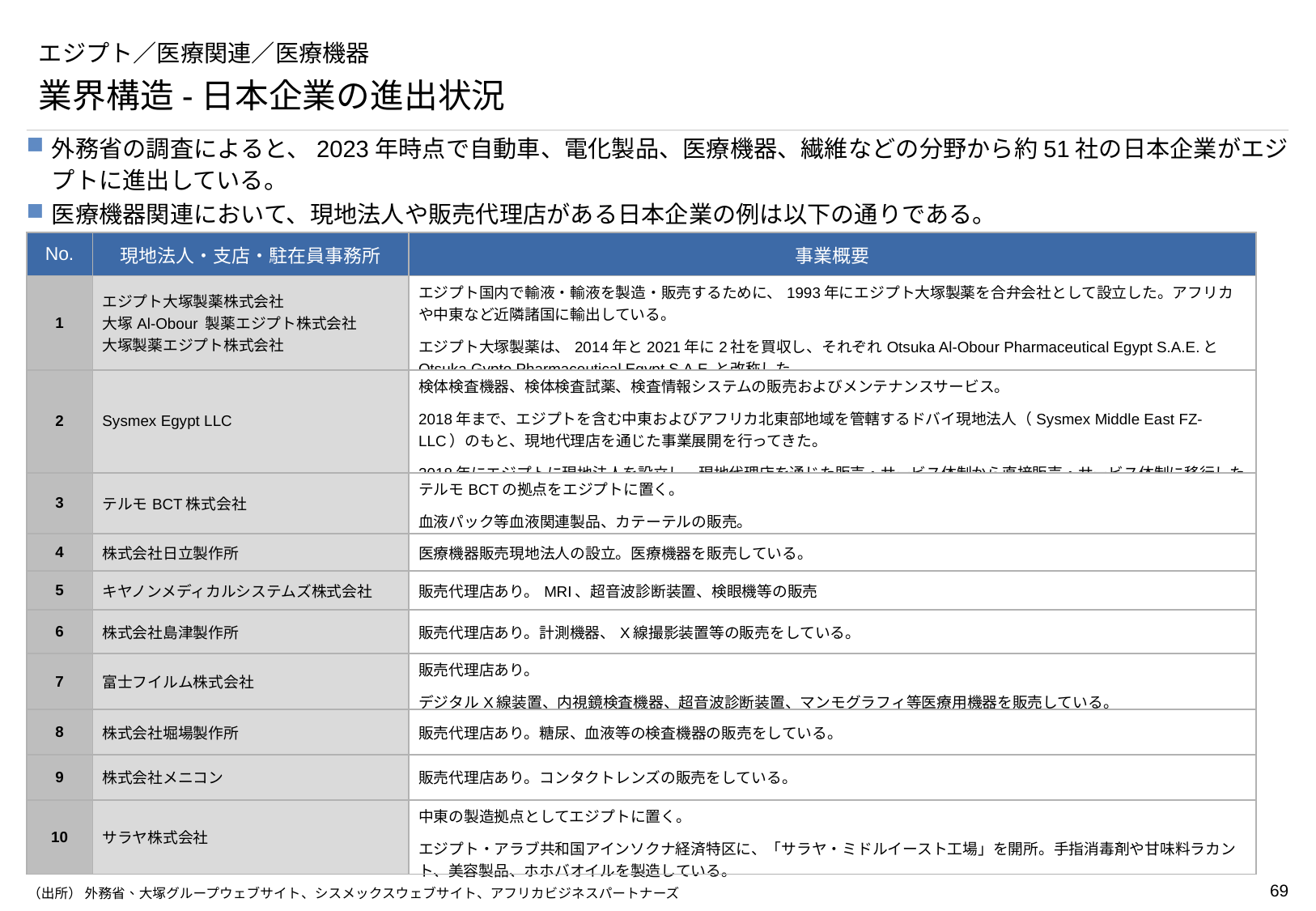

# エジプト／医療関連／医療機器
業界構造-日本企業の進出状況
外務省の調査によると、2023年時点で自動車、電化製品、医療機器、繊維などの分野から約51社の日本企業がエジプトに進出している。
医療機器関連において、現地法人や販売代理店がある日本企業の例は以下の通りである。
| No. | 現地法人・支店・駐在員事務所 | 事業概要 |
| --- | --- | --- |
| 1 | エジプト大塚製薬株式会社 大塚Al-Obour 製薬エジプト株式会社 大塚製薬エジプト株式会社 | エジプト国内で輸液・輸液を製造・販売するために、1993年にエジプト大塚製薬を合弁会社として設立した。アフリカや中東など近隣諸国に輸出している。 エジプト大塚製薬は、2014年と2021年に2社を買収し、それぞれOtsuka Al-Obour Pharmaceutical Egypt S.A.E.とOtsuka Gypto Pharmaceutical Egypt S.A.E.と改称した。 |
| 2 | Sysmex Egypt LLC | 検体検査機器、検体検査試薬、検査情報システムの販売およびメンテナンスサービス。 2018年まで、エジプトを含む中東およびアフリカ北東部地域を管轄するドバイ現地法人（Sysmex Middle East FZ-LLC）のもと、現地代理店を通じた事業展開を行ってきた。 2018年にエジプトに現地法人を設立し、現地代理店を通じた販売・サービス体制から直接販売・サービス体制に移行した。 |
| 3 | テルモBCT株式会社 | テルモBCTの拠点をエジプトに置く。 血液パック等血液関連製品、カテーテルの販売。 |
| 4 | 株式会社日立製作所 | 医療機器販売現地法人の設立。医療機器を販売している。 |
| 5 | キヤノンメディカルシステムズ株式会社 | 販売代理店あり。MRI、超音波診断装置、検眼機等の販売 |
| 6 | 株式会社島津製作所 | 販売代理店あり。計測機器、X線撮影装置等の販売をしている。 |
| 7 | 富士フイルム株式会社 | 販売代理店あり。 デジタルX線装置、内視鏡検査機器、超音波診断装置、マンモグラフィ等医療用機器を販売している。 |
| 8 | 株式会社堀場製作所 | 販売代理店あり。糖尿、血液等の検査機器の販売をしている。 |
| 9 | 株式会社メニコン | 販売代理店あり。コンタクトレンズの販売をしている。 |
| 10 | サラヤ株式会社 | 中東の製造拠点としてエジプトに置く。 エジプト・アラブ共和国アインソクナ経済特区に、「サラヤ・ミドルイースト工場」を開所。手指消毒剤や甘味料ラカント、美容製品、ホホバオイルを製造している。 |
（出所） 外務省、大塚グループウェブサイト、シスメックスウェブサイト、アフリカビジネスパートナーズ